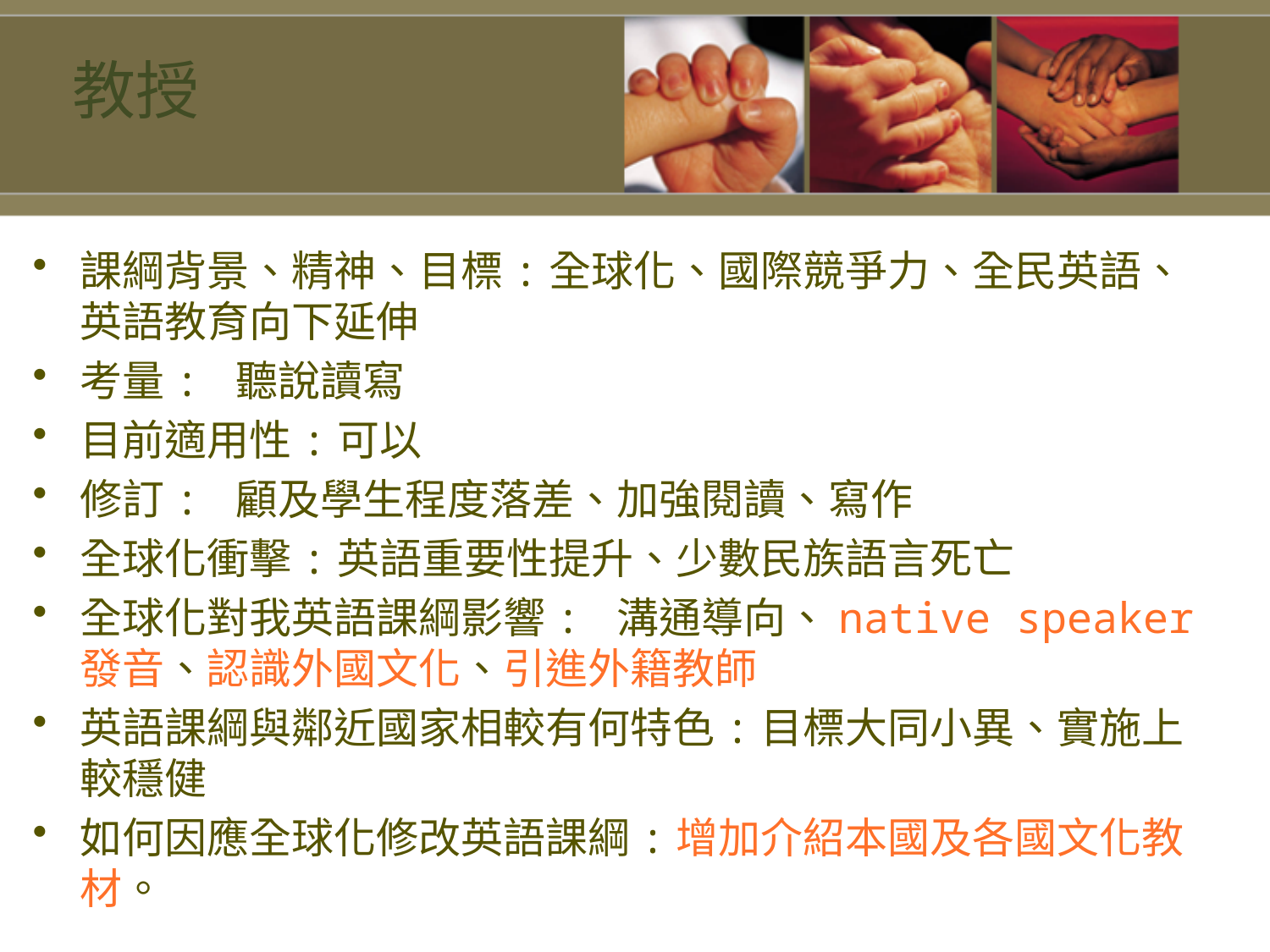

# 教授
課綱背景、精神、目標:全球化、國際競爭力、全民英語、英語教育向下延伸
考量: 聽說讀寫
目前適用性:可以
修訂: 顧及學生程度落差、加強閱讀、寫作
全球化衝擊:英語重要性提升、少數民族語言死亡
全球化對我英語課綱影響: 溝通導向、native speaker發音、認識外國文化、引進外籍教師
英語課綱與鄰近國家相較有何特色:目標大同小異、實施上較穩健
如何因應全球化修改英語課綱:增加介紹本國及各國文化教材。